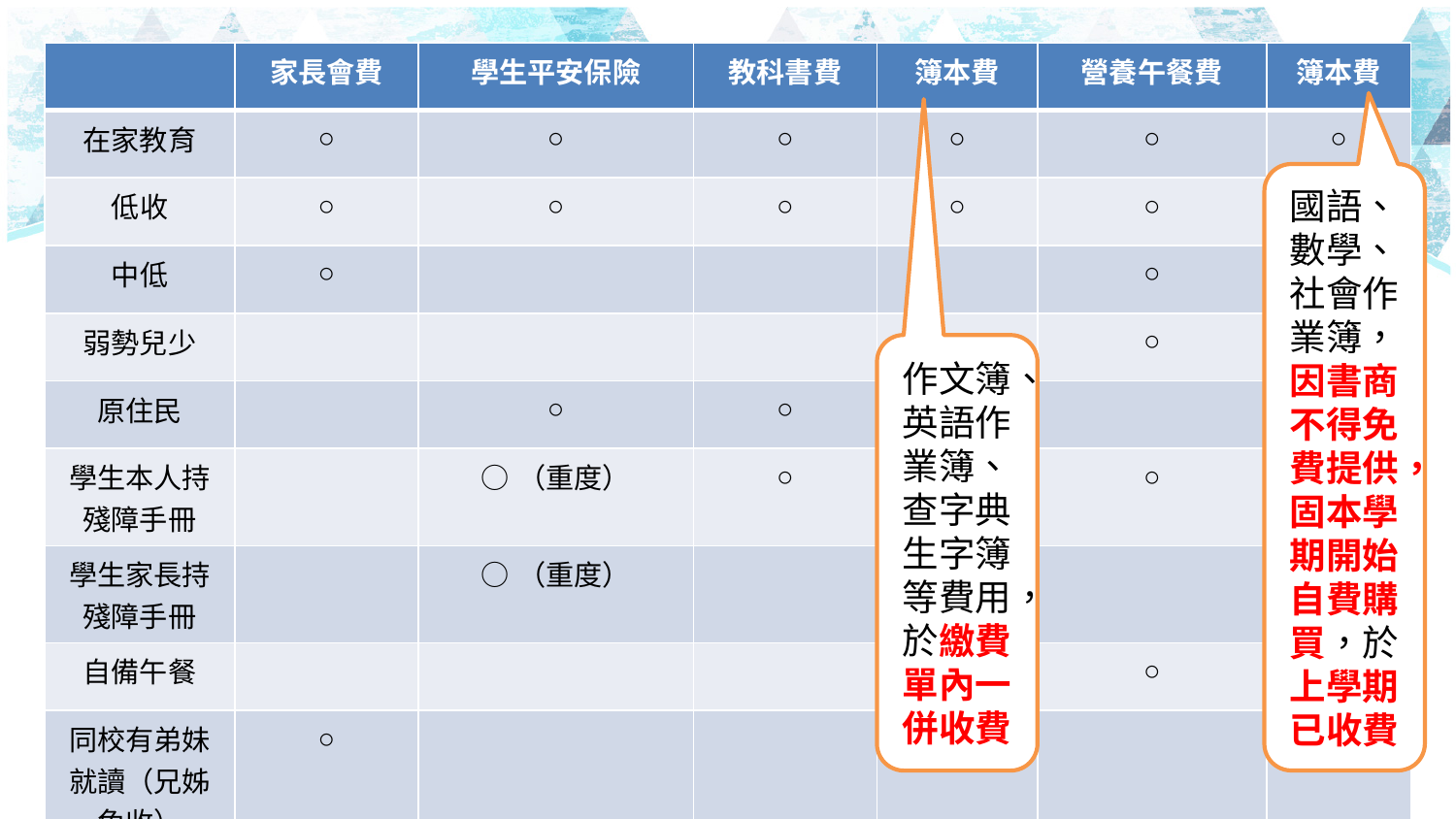

|  | 家長會費 | 學生平安保險 | 教科書費 | 簿本費 | 營養午餐費 | 簿本費 |
| --- | --- | --- | --- | --- | --- | --- |
| 在家教育 | ○ | ○ | ○ | ○ | ○ | ○ |
| 低收 | ○ | ○ | ○ | ○ | ○ |  |
| 中低 | ○ |  |  |  | ○ |  |
| 弱勢兒少 |  |  |  |  | ○ |  |
| 原住民 |  | ○ | ○ |  |  |  |
| 學生本人持殘障手冊 |  | ○（重度） | ○ |  | ○ |  |
| 學生家長持殘障手冊 |  | ○（重度） |  |  |  |  |
| 自備午餐 |  |  |  |  | ○ |  |
| 同校有弟妹就讀（兄姊免收） | ○ |  |  |  |  |  |
# 學雜費減免原則
國語、數學、社會作業簿，因書商不得免費提供，固本學期開始自費購買，於上學期已收費
作文簿、英語作業簿、查字典生字簿等費用，於繳費單內一併收費